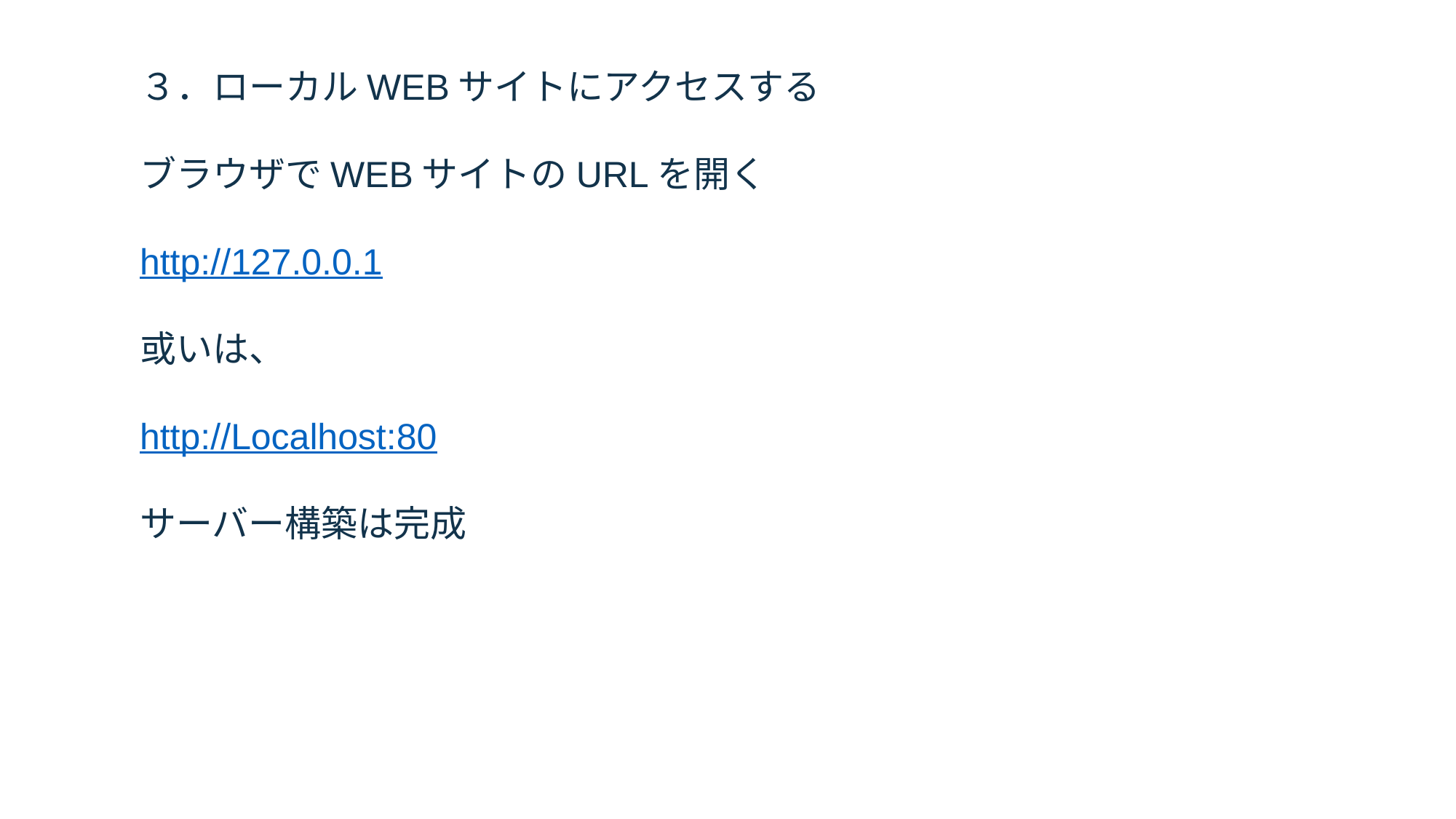

３．ローカルWEBサイトにアクセスする

ブラウザでWEBサイトのURLを開く

http://127.0.0.1

或いは、

http://Localhost:80

サーバー構築は完成